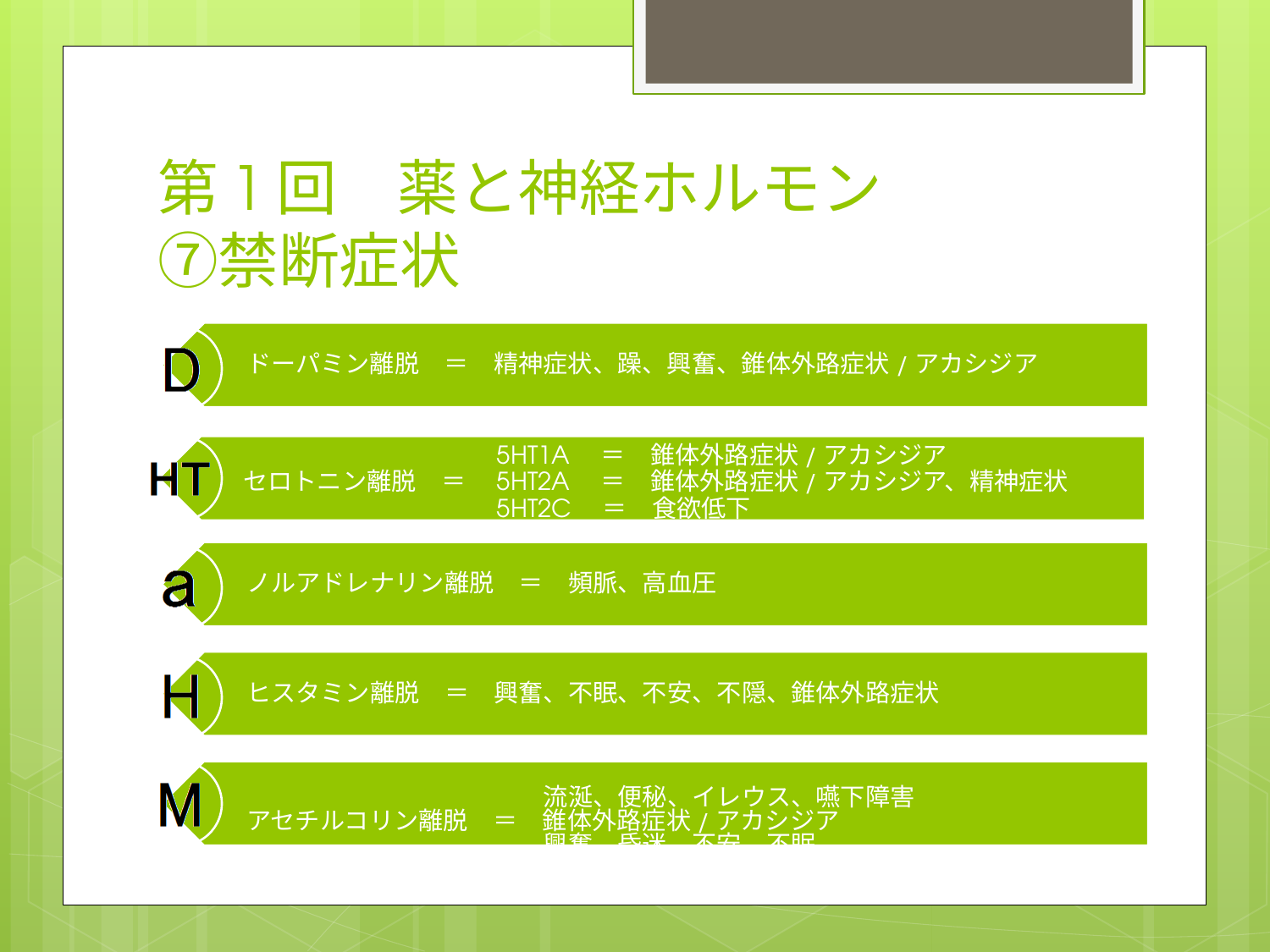

# 第1回　薬と神経ホルモン ⑦禁断症状
　　ドーパミン離脱　＝　精神症状、躁、興奮、錐体外路症状/アカシジア

　　　　　　　　　　　　5HT1A　＝　錐体外路症状/アカシジア　
　　セロトニン離脱　＝　5HT2A　＝　錐体外路症状/アカシジア、精神症状
　　　　　　　　　　　　5HT2C　＝　食欲低下

　　ノルアドレナリン離脱　＝　頻脈、高血圧
　　ヒスタミン離脱　＝　興奮、不眠、不安、不隠、錐体外路症状

　　　　　　　　　　　　　　流涎、便秘、イレウス、嚥下障害
　　アセチルコリン離脱　＝　錐体外路症状/アカシジア
　　　　　　　　　　　　　　興奮、昏迷、不安、不眠、